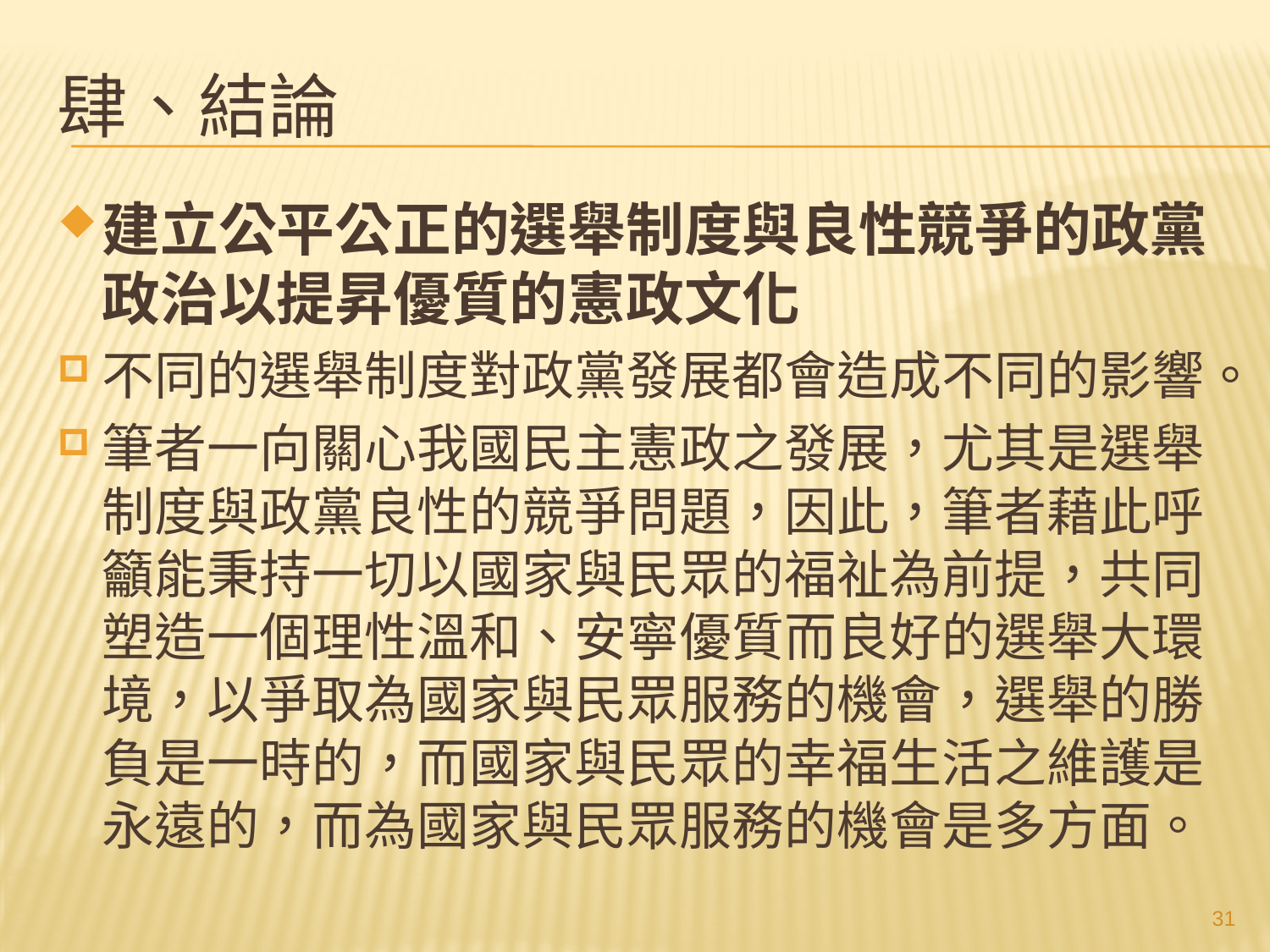

# 肆、結論
建立公平公正的選舉制度與良性競爭的政黨政治以提昇優質的憲政文化
不同的選舉制度對政黨發展都會造成不同的影響。
筆者一向關心我國民主憲政之發展，尤其是選舉制度與政黨良性的競爭問題，因此，筆者藉此呼籲能秉持一切以國家與民眾的福祉為前提，共同塑造一個理性溫和、安寧優質而良好的選舉大環境，以爭取為國家與民眾服務的機會，選舉的勝負是一時的，而國家與民眾的幸福生活之維護是永遠的，而為國家與民眾服務的機會是多方面。

31